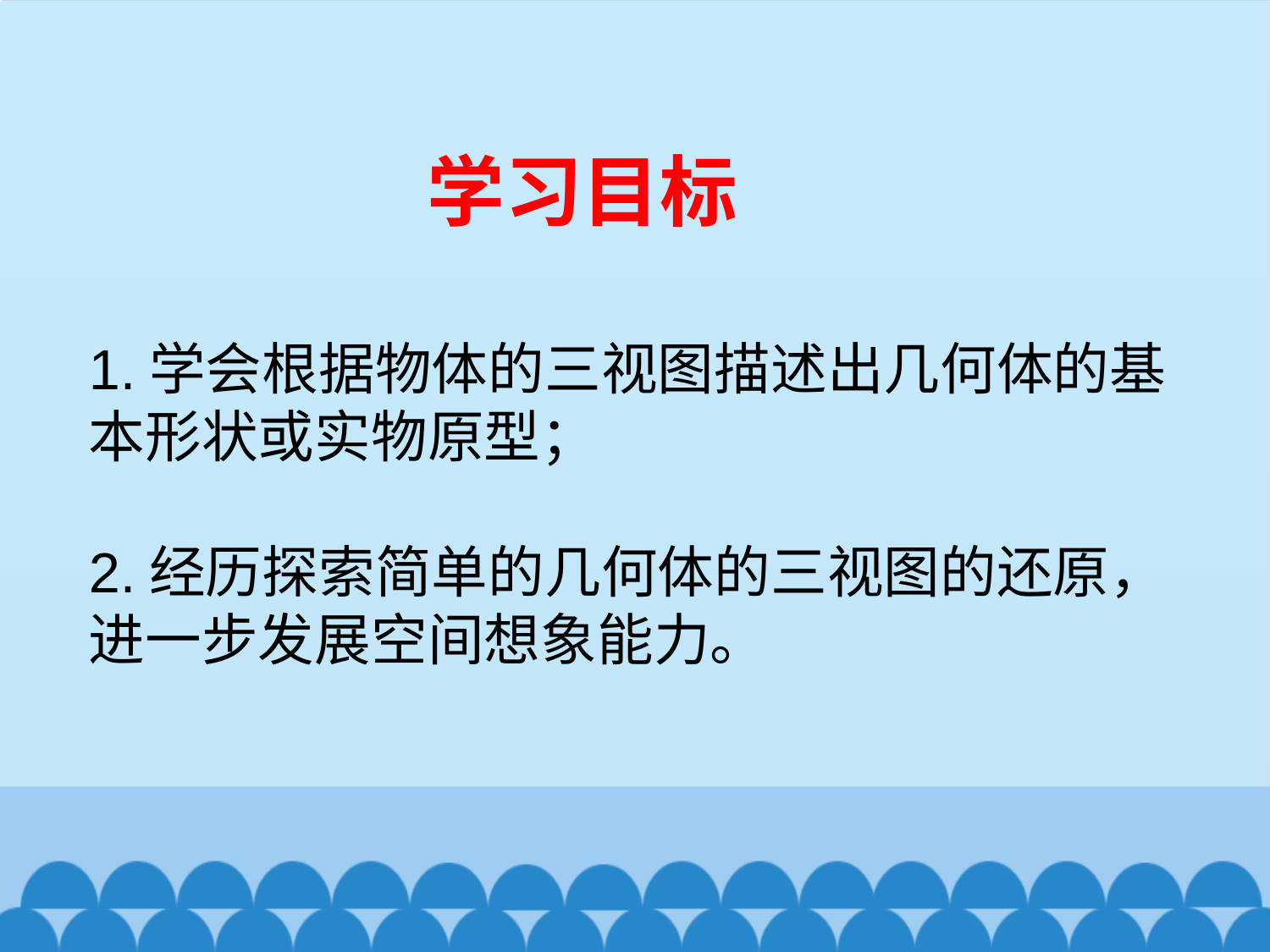

学习目标
1.学会根据物体的三视图描述出几何体的基本形状或实物原型；

2.经历探索简单的几何体的三视图的还原，进一步发展空间想象能力。